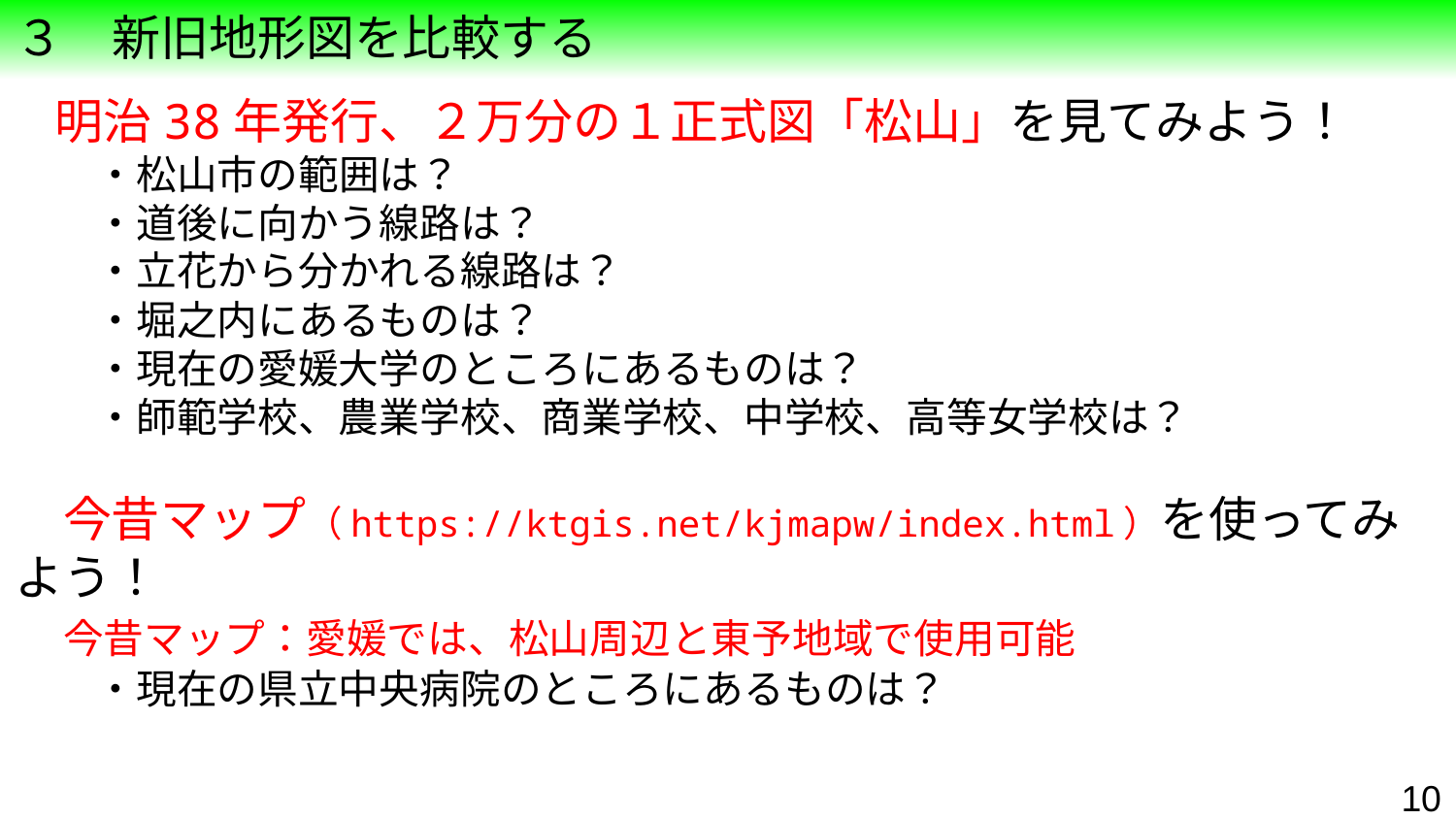

３　新旧地形図を比較する
　明治38年発行、２万分の１正式図「松山」を見てみよう！
　　・松山市の範囲は？
　　・道後に向かう線路は？
　　・立花から分かれる線路は？
　　・堀之内にあるものは？
　　・現在の愛媛大学のところにあるものは？
　　・師範学校、農業学校、商業学校、中学校、高等女学校は？

　今昔マップ（https://ktgis.net/kjmapw/index.html）を使ってみよう！
　今昔マップ：愛媛では、松山周辺と東予地域で使用可能
　　・現在の県立中央病院のところにあるものは？

10